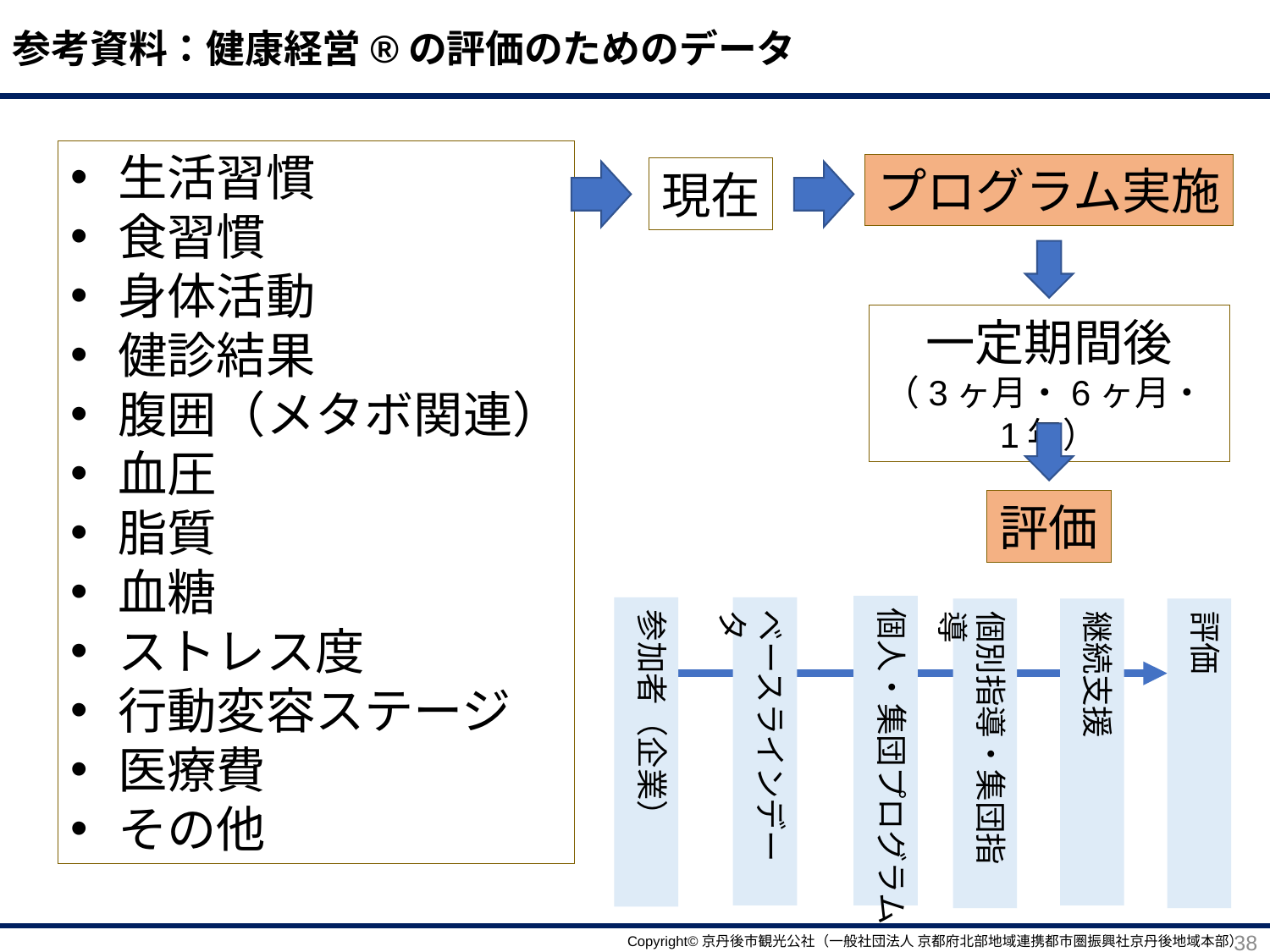

参考資料：健康経営®の評価のためのデータ
生活習慣
食習慣
身体活動
健診結果
腹囲（メタボ関連）
血圧
脂質
血糖
ストレス度
行動変容ステージ
医療費
その他
プログラム実施
現在

一定期間後
（3ヶ月・6ヶ月・1年）

評価
個人・集団プログラム
参加者（企業）
ベースラインデータ
個別指導・集団指導
継続支援
評価
38
Copyright©京丹後市観光公社（一般社団法人 京都府北部地域連携都市圏振興社京丹後地域本部）